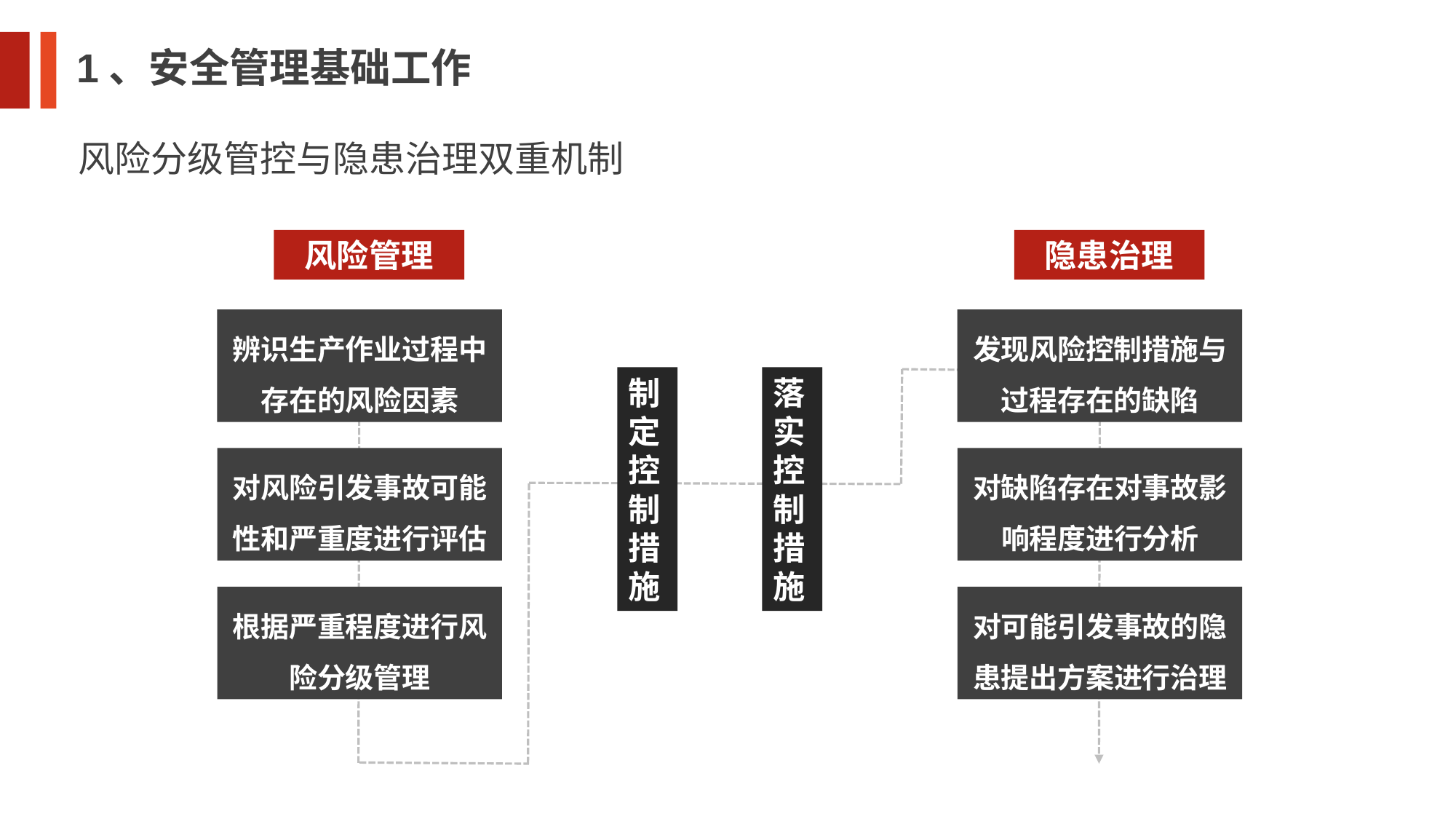

1、安全管理基础工作
风险分级管控与隐患治理双重机制
风险管理
隐患治理
辨识生产作业过程中存在的风险因素
发现风险控制措施与过程存在的缺陷
制定控制措施
落实控制措施
对风险引发事故可能性和严重度进行评估
对缺陷存在对事故影响程度进行分析
根据严重程度进行风险分级管理
对可能引发事故的隐患提出方案进行治理